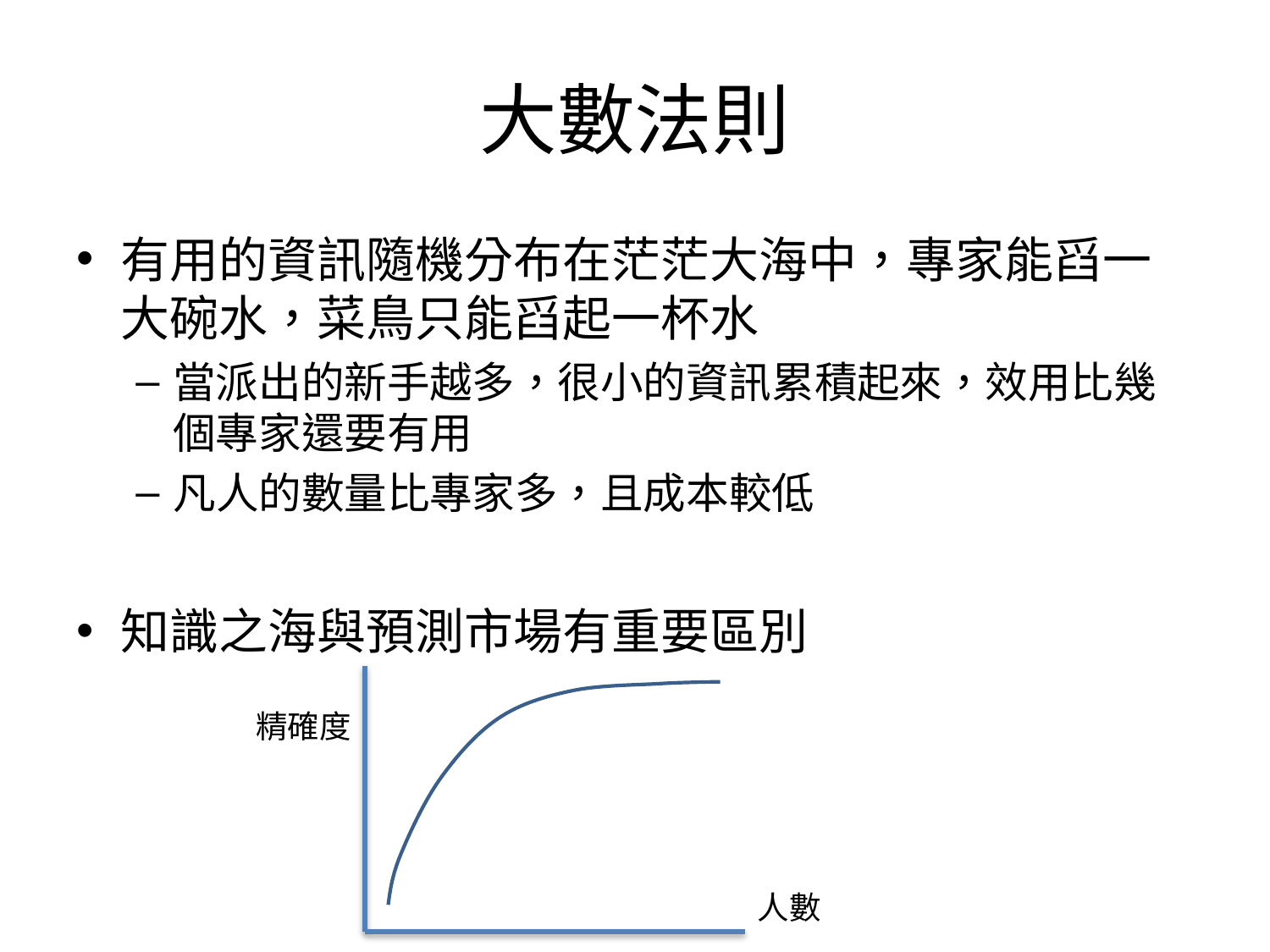

# 大數法則
有用的資訊隨機分布在茫茫大海中，專家能舀一大碗水，菜鳥只能舀起一杯水
當派出的新手越多，很小的資訊累積起來，效用比幾個專家還要有用
凡人的數量比專家多，且成本較低

知識之海與預測市場有重要區別

精確度
人數